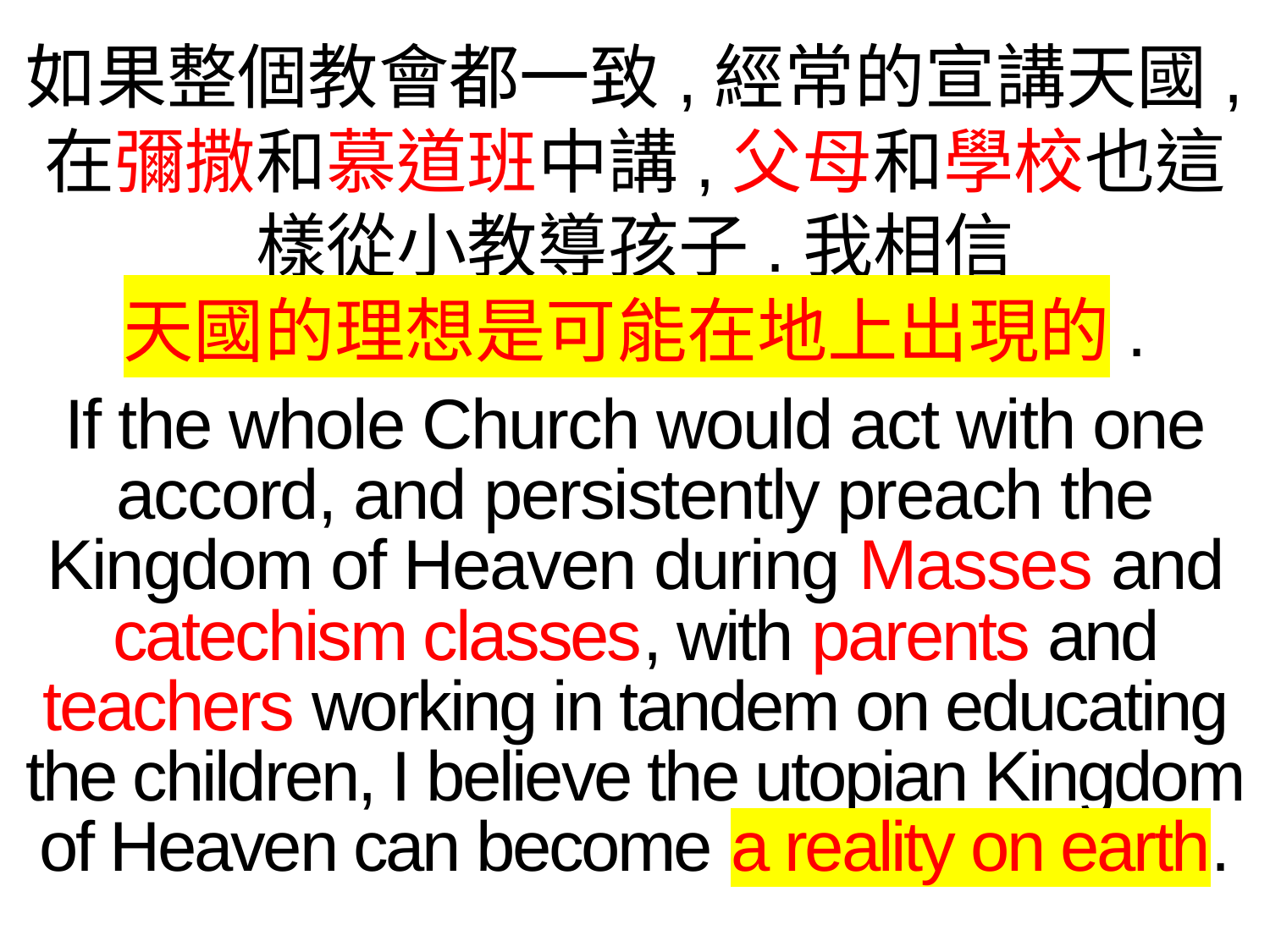

如果整個教會都一致,經常的宣講天國,
在彌撒和慕道班中講,父母和學校也這樣從小教導孩子.我相信
天國的理想是可能在地上出現的.
If the whole Church would act with one accord, and persistently preach the Kingdom of Heaven during Masses and catechism classes, with parents and teachers working in tandem on educating the children, I believe the utopian Kingdom of Heaven can become a reality on earth.